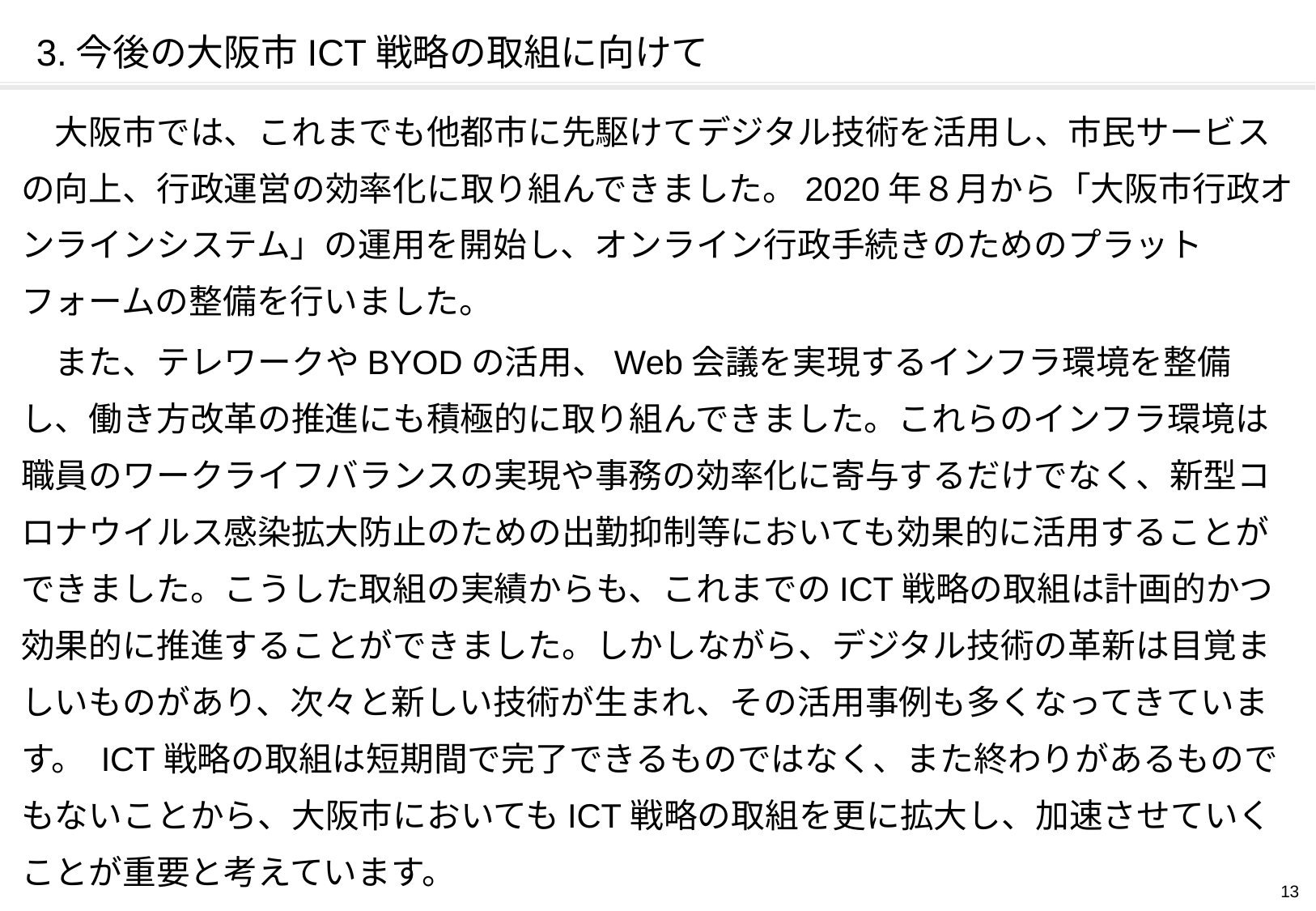

# 3.今後の大阪市ICT戦略の取組に向けて
　大阪市では、これまでも他都市に先駆けてデジタル技術を活用し、市民サービスの向上、行政運営の効率化に取り組んできました。2020年８月から「大阪市行政オンラインシステム」の運用を開始し、オンライン行政手続きのためのプラットフォームの整備を行いました。
　また、テレワークやBYODの活用、Web会議を実現するインフラ環境を整備し、働き方改革の推進にも積極的に取り組んできました。これらのインフラ環境は職員のワークライフバランスの実現や事務の効率化に寄与するだけでなく、新型コロナウイルス感染拡大防止のための出勤抑制等においても効果的に活用することができました。こうした取組の実績からも、これまでのICT戦略の取組は計画的かつ効果的に推進することができました。しかしながら、デジタル技術の革新は目覚ましいものがあり、次々と新しい技術が生まれ、その活用事例も多くなってきています。 ICT戦略の取組は短期間で完了できるものではなく、また終わりがあるものでもないことから、大阪市においてもICT戦略の取組を更に拡大し、加速させていくことが重要と考えています。

13